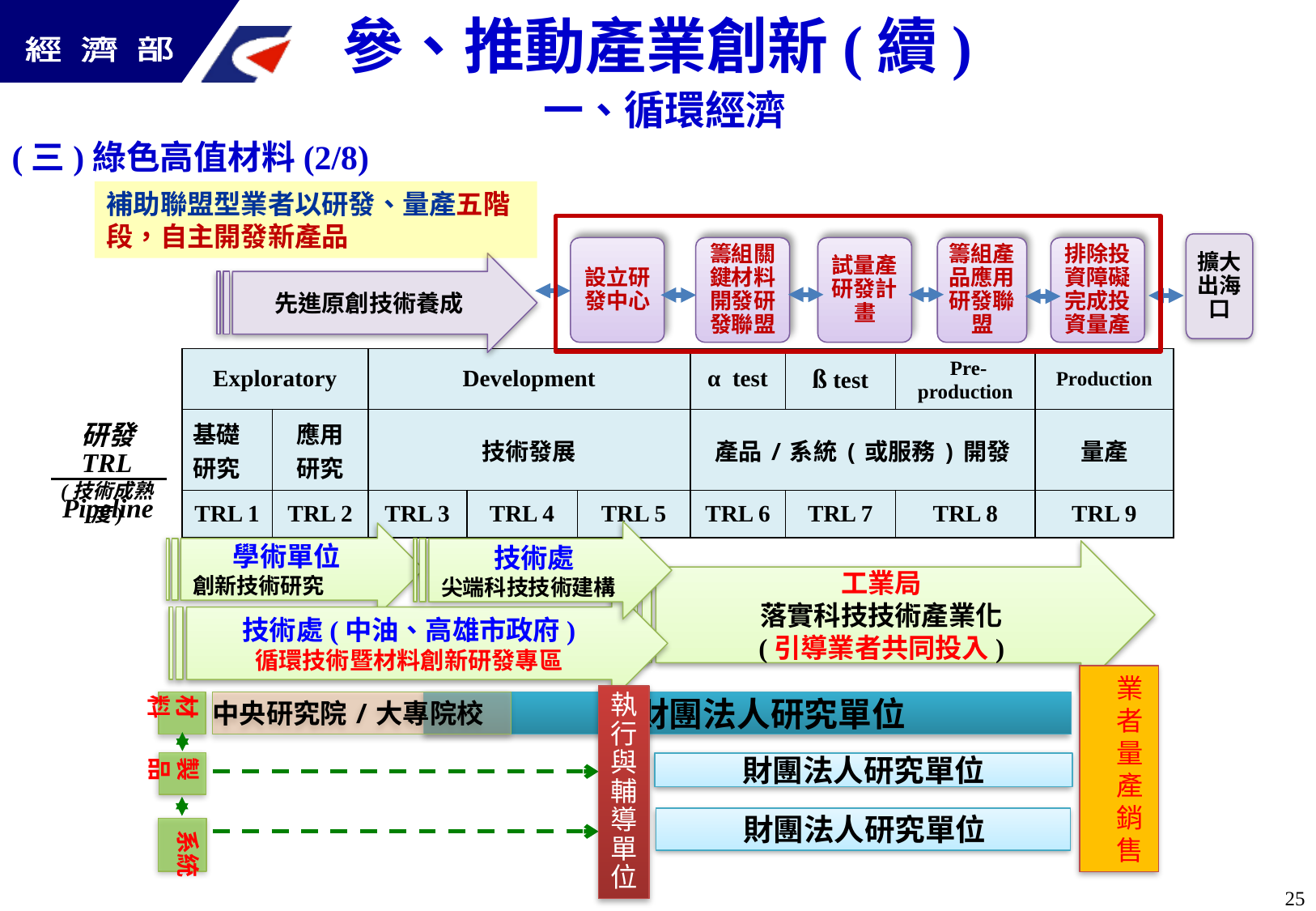

參、推動產業創新(續)
一、循環經濟
(三)綠色高值材料(2/8)
補助聯盟型業者以研發、量產五階段，自主開發新產品

擴大出海口
設立研發中心
籌組關鍵材料開發研發聯盟
試量產研發計畫
籌組產品應用研發聯盟
排除投資障礙完成投資量產
先進原創技術養成
研發

Pipeline
TRL
(技術成熟度)
技術處
尖端科技技術建構
學術單位
創新技術研究
工業局
落實科技技術產業化
(引導業者共同投入)
技術處(中油、高雄市政府)
循環技術暨材料創新研發專區
 業
 者
 量
 產
 銷
 售
材料
執行與輔導單
位

中央研究院/大專院校

     財團法人研究單位
財團法人研究單位
製品

財團法人研究單位

系統

| Exploratory |  | Development |  |  | α test | ß test | Pre-production | Production |
| --- | --- | --- | --- | --- | --- | --- | --- | --- |
| 基礎 研究 | 應用 研究 | 技術發展 |  |  | 產品/系統(或服務)開發 |  |  | 量產 |
| TRL 1 | TRL 2 | TRL 3 | TRL 4 | TRL 5 | TRL 6 | TRL 7 | TRL 8 | TRL 9 |